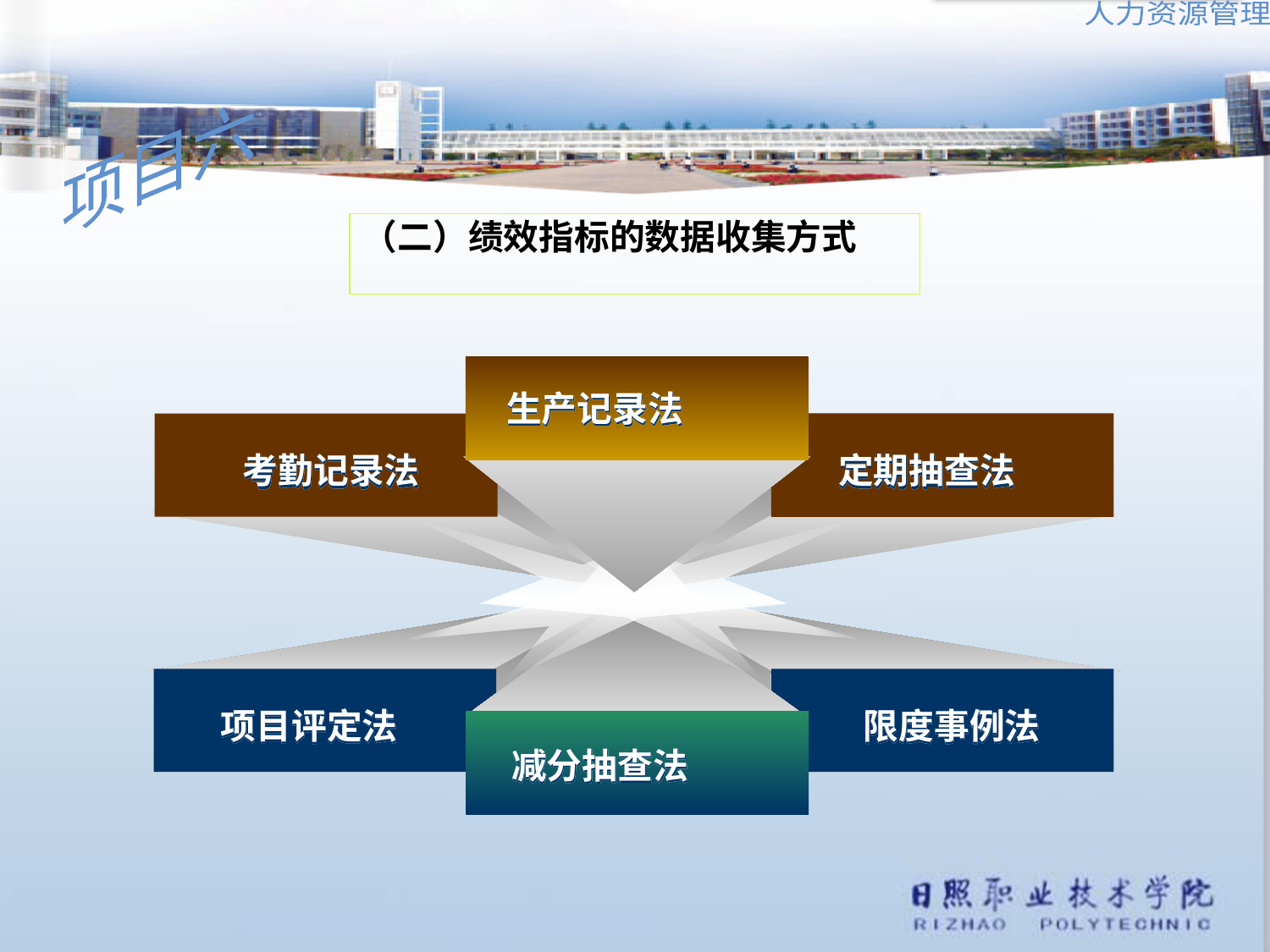

（二）绩效指标的数据收集方式

生产记录法

考勤记录法
定期抽查法

项目评定法
限度事例法

减分抽查法